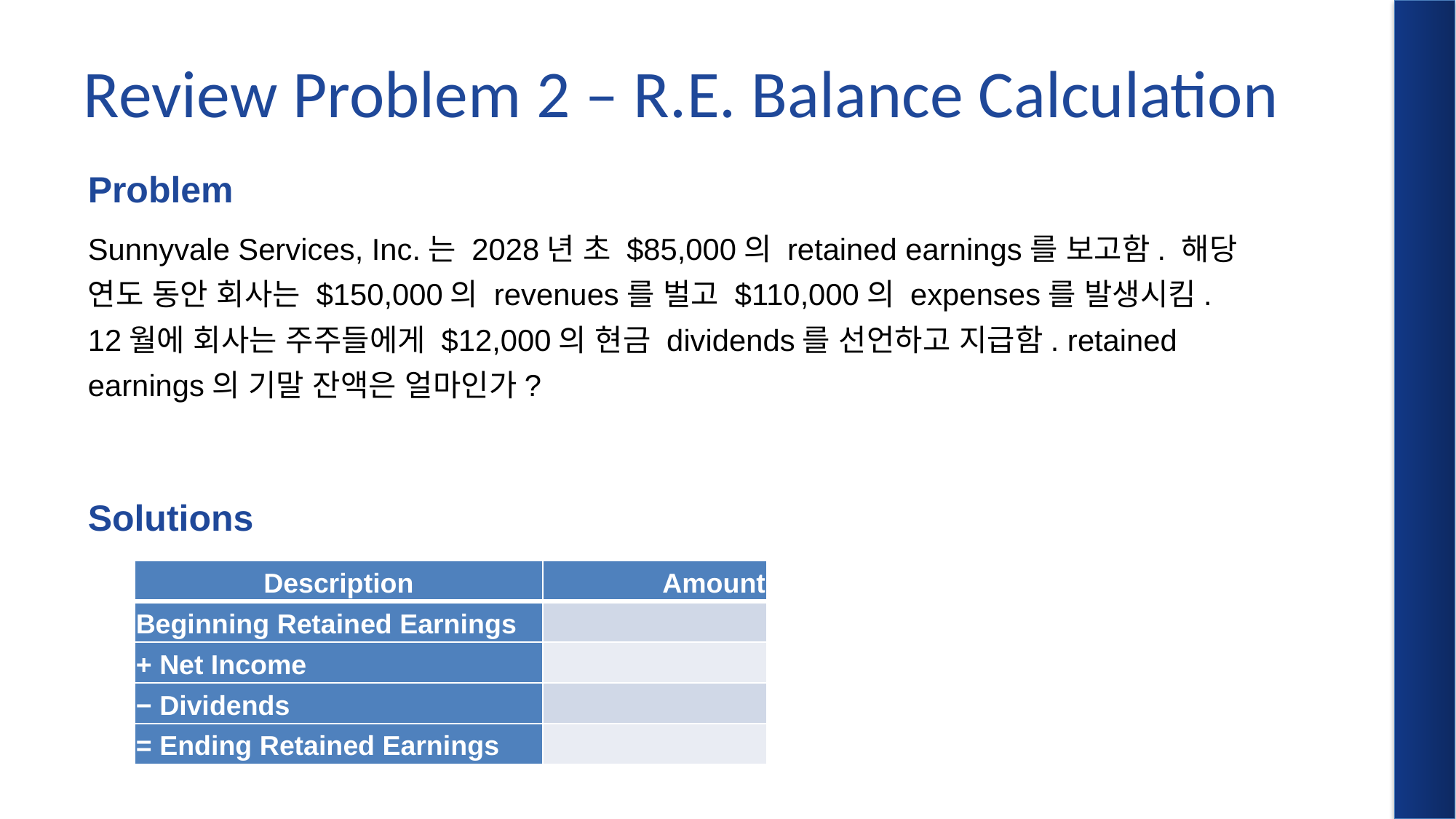

# Review Problem 2 – R.E. Balance Calculation

Sunnyvale Services, Inc.는 2028년 초 $85,000의 retained earnings를 보고함. 해당 연도 동안 회사는 $150,000의 revenues를 벌고 $110,000의 expenses를 발생시킴. 12월에 회사는 주주들에게 $12,000의 현금 dividends를 선언하고 지급함. retained earnings의 기말 잔액은 얼마인가?

Problem

Solutions
| Description | Amount |
| --- | --- |
| Beginning Retained Earnings |  |
| + Net Income |  |
| − Dividends |  |
| = Ending Retained Earnings |  |